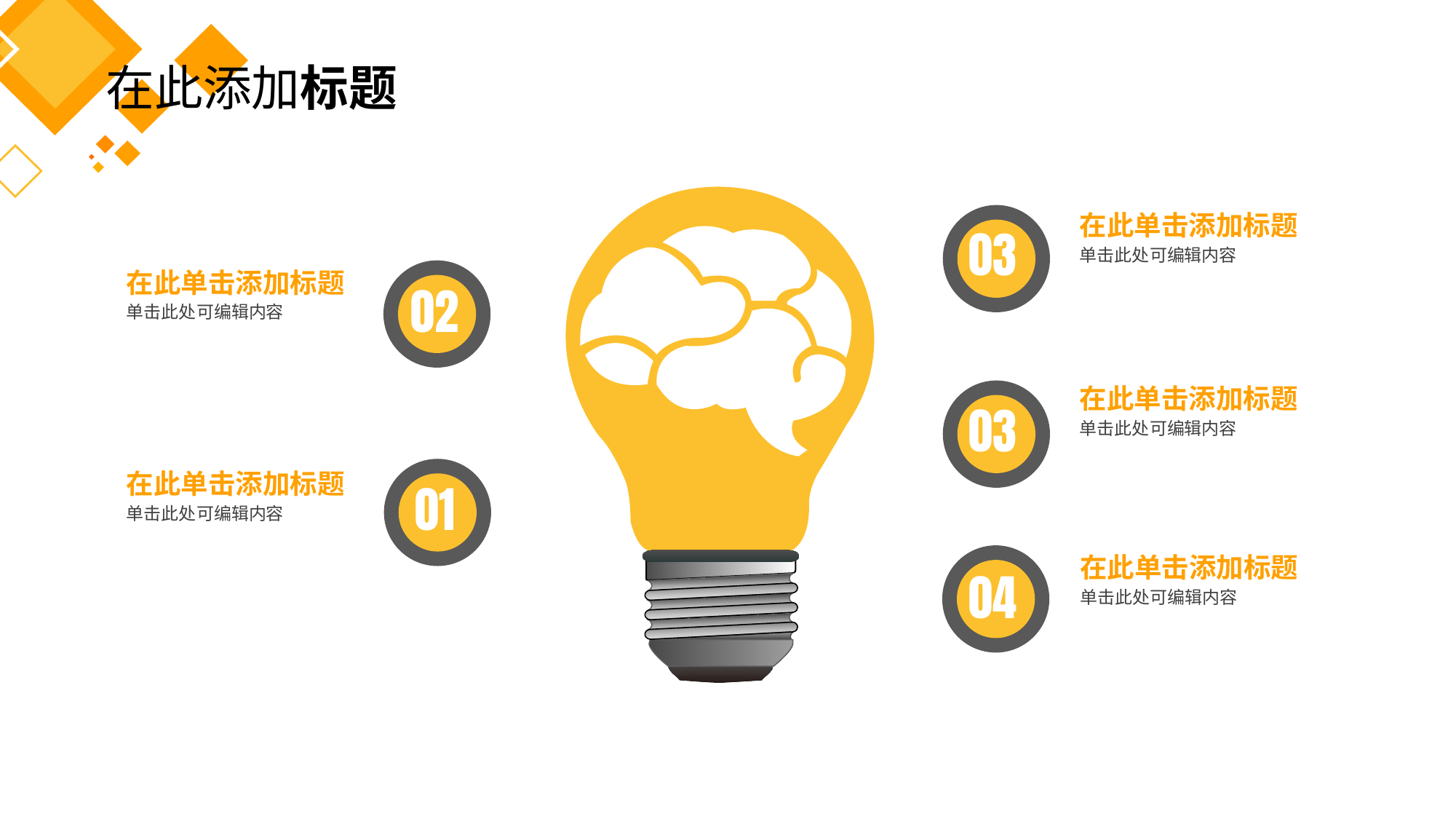

在此添加标题

在此单击添加标题
单击此处可编辑内容

03

在此单击添加标题
单击此处可编辑内容

02

在此单击添加标题
单击此处可编辑内容
03

在此单击添加标题
单击此处可编辑内容
01

在此单击添加标题
单击此处可编辑内容
04